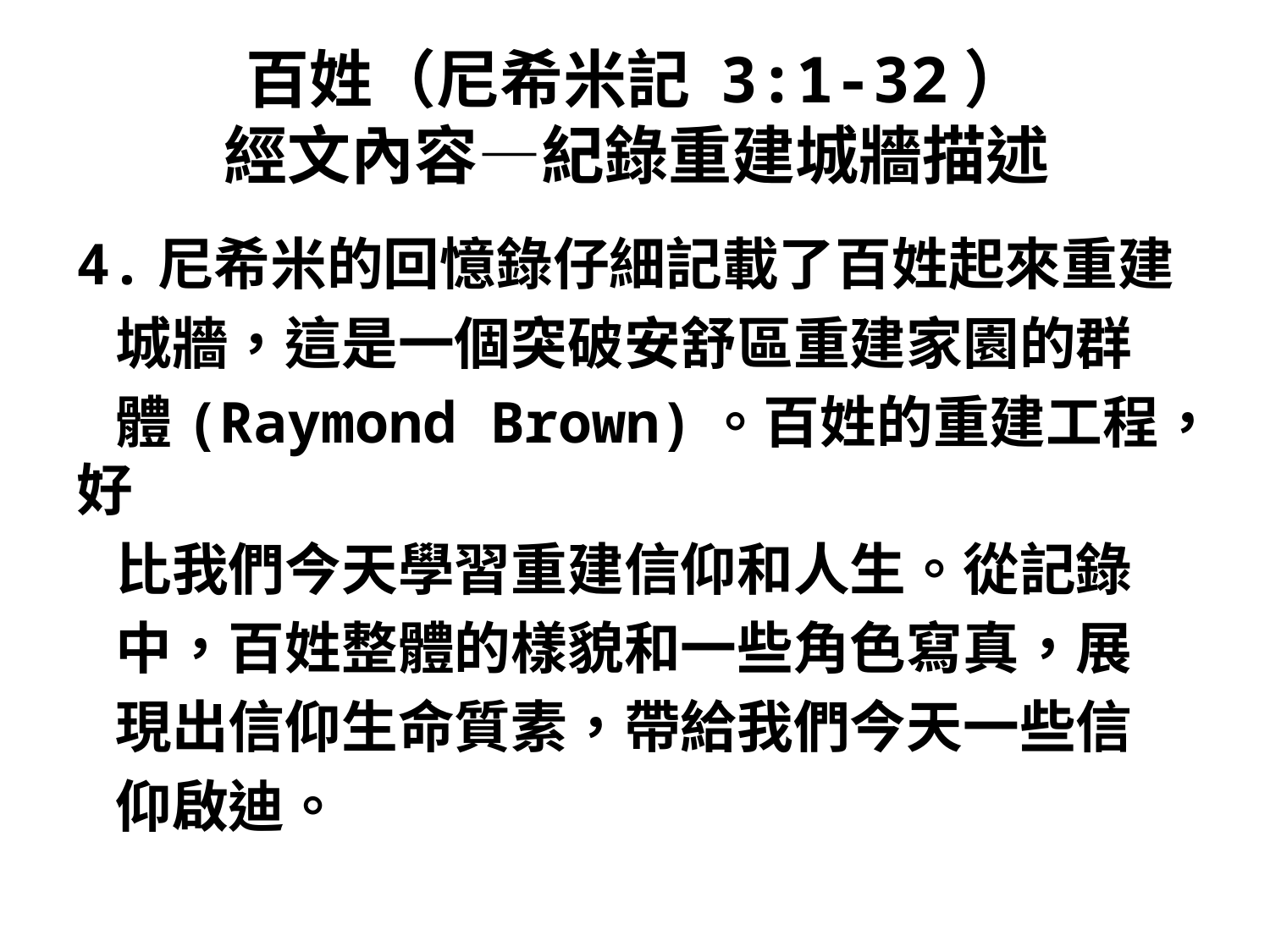

# 百姓（尼希米記 3:1-32） 經文內容—紀錄重建城牆描述
4.尼希米的回憶錄仔細記載了百姓起來重建
  城牆，這是一個突破安舒區重建家園的群
  體(Raymond Brown)。百姓的重建工程，好
  比我們今天學習重建信仰和人生。從記錄
  中，百姓整體的樣貌和一些角色寫真，展
  現出信仰生命質素，帶給我們今天一些信
  仰啟迪。